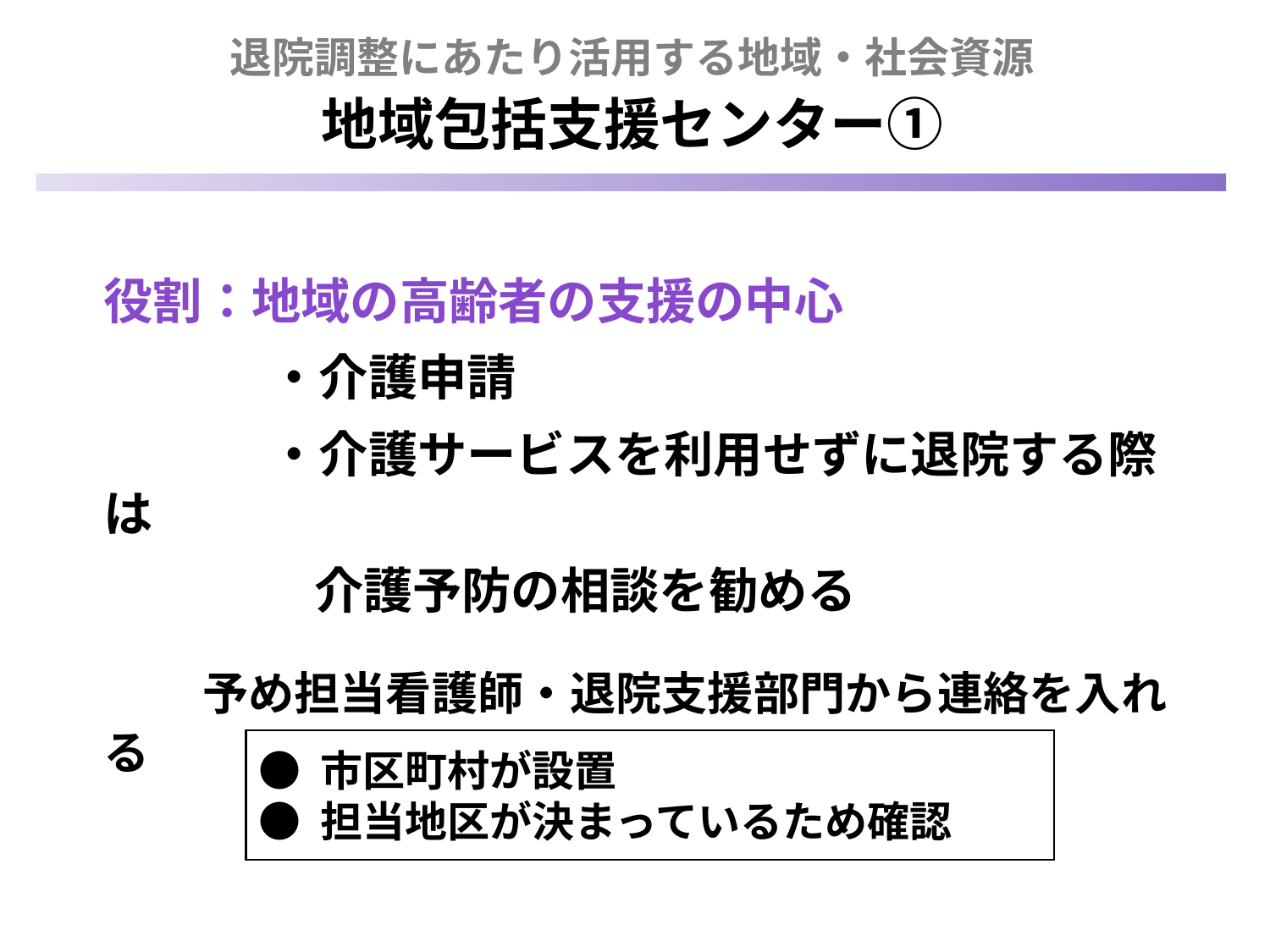

退院調整にあたり活用する地域・社会資源
地域包括支援センター①

役割：地域の高齢者の支援の中心
　　      ・介護申請
　　      ・介護サービスを利用せずに退院する際は
　　   　   介護予防の相談を勧める
　　予め担当看護師・退院支援部門から連絡を入れる

● 市区町村が設置
● 担当地区が決まっているため確認